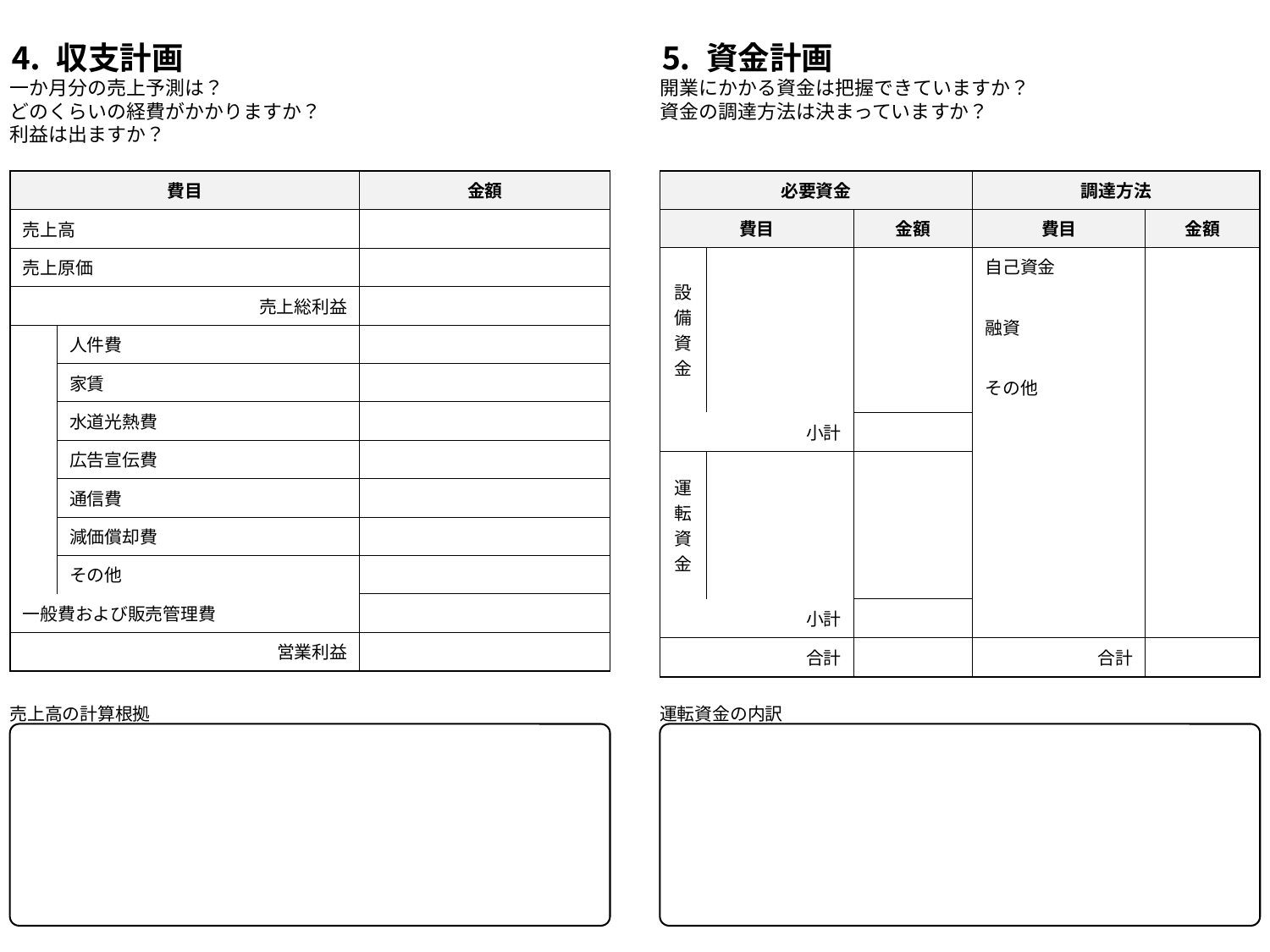

⒋ 収支計画
⒌ 資金計画
開業にかかる資金は把握できていますか？
資金の調達方法は決まっていますか？
一か月分の売上予測は？
どのくらいの経費がかかりますか？
利益は出ますか？

| 費目 |  | 金額 |
| --- | --- | --- |
| 売上高 |  |  |
| 売上原価 |  |  |
| 売上総利益 |  |  |
|  | 人件費 |  |
|  | 家賃 |  |
|  | 水道光熱費 |  |
|  | 広告宣伝費 |  |
|  | 通信費 |  |
|  | 減価償却費 |  |
|  | その他 |  |
| 一般費および販売管理費 |  |  |
| 営業利益 |  |  |
| 必要資金 |  |  | 調達方法 |  |
| --- | --- | --- | --- | --- |
| 費目 |  | 金額 | 費目 | 金額 |
| 設備資金 |  |  | 自己資金 融資 その他 |  |
| 小計 |  |  |  |  |
| 運転資金 |  |  |  |  |
| 小計 |  |  |  |  |
| 合計 |  |  | 合計 |  |
売上高の計算根拠
運転資金の内訳